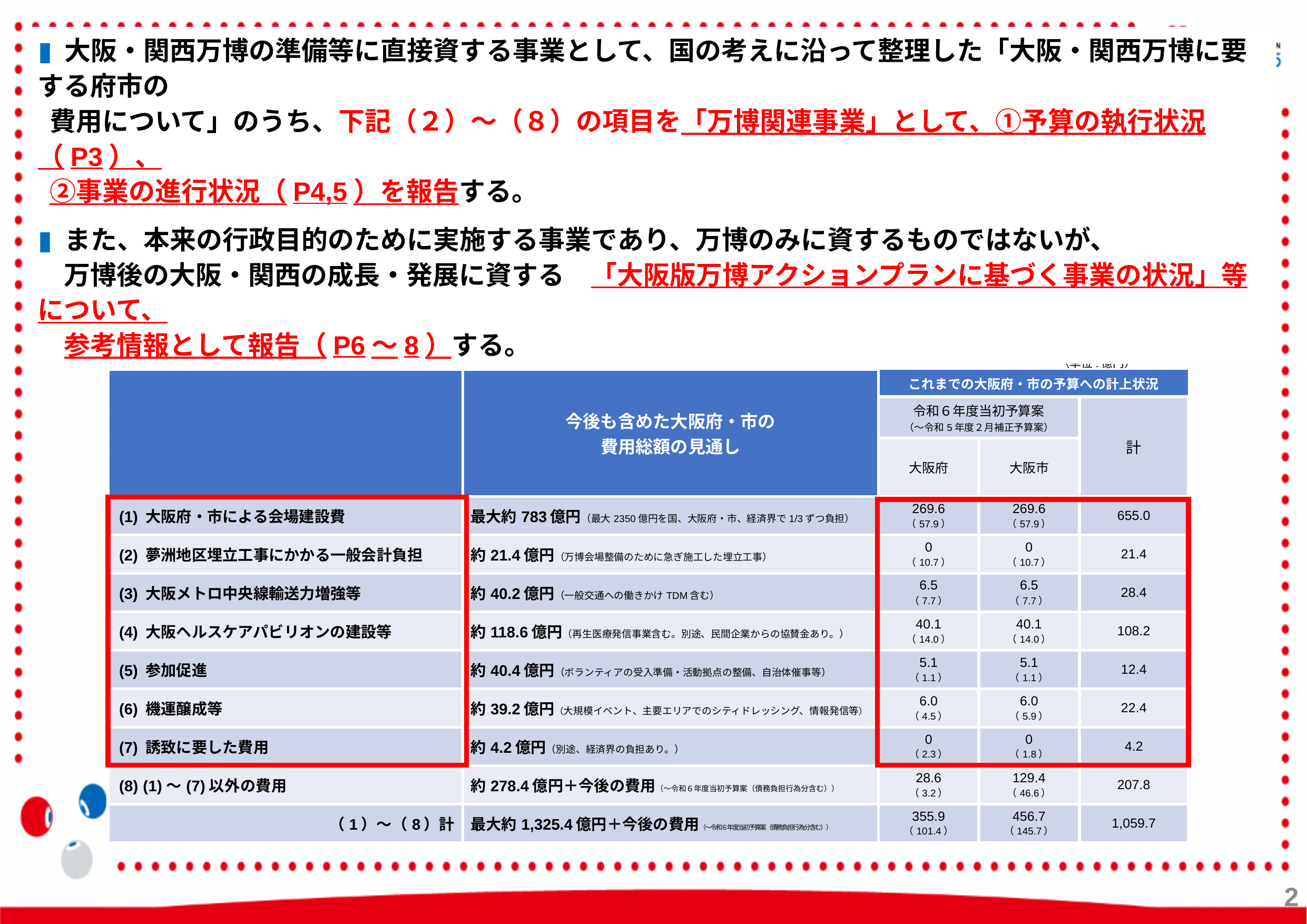

▮ 大阪・関西万博の準備等に直接資する事業として、国の考えに沿って整理した「大阪・関西万博に要する府市の
  費用について」のうち、下記（２）～（８）の項目を「万博関連事業」として、①予算の執行状況（P3）、
  ②事業の進行状況（P4,5）を報告する。
▮ また、本来の行政目的のために実施する事業であり、万博のみに資するものではないが、
　万博後の大阪・関西の成長・発展に資する　「大阪版万博アクションプランに基づく事業の状況」等について、
　参考情報として報告（P6～8）する。
※大阪・関西万博に要する府市の費用について（R6.2.15公表）
（単位:億円）
|  | 今後も含めた大阪府・市の 費用総額の見通し | これまでの大阪府・市の予算への計上状況 |  |  |
| --- | --- | --- | --- | --- |
|  |  | 令和６年度当初予算案 （～令和5年度２月補正予算案） |  | 計 |
|  |  | 大阪府 | 大阪市 |  |
| (1) 大阪府・市による会場建設費 | 最大約783億円（最大2350億円を国、大阪府・市、経済界で1/3ずつ負担） | 269.6 （57.9） | 269.6 （57.9） | 655.0 |
| (2) 夢洲地区埋立工事にかかる一般会計負担 | 約21.4億円（万博会場整備のために急ぎ施工した埋立工事） | 0 （10.7） | 0 （10.7） | 21.4 |
| (3) 大阪メトロ中央線輸送力増強等 | 約40.2億円（一般交通への働きかけTDM含む） | 6.5 （7.7） | 6.5 （7.7） | 28.4 |
| (4) 大阪ヘルスケアパビリオンの建設等 | 約118.6億円（再生医療発信事業含む。別途、民間企業からの協賛金あり。） | 40.1 （14.0） | 40.1 （14.0） | 108.2 |
| (5) 参加促進 | 約40.4億円（ボランティアの受入準備・活動拠点の整備、自治体催事等） | 5.1 （1.1） | 5.1 （1.1） | 12.4 |
| (6) 機運醸成等 | 約39.2億円（大規模イベント、主要エリアでのシティドレッシング、情報発信等） | 6.0 （4.5） | 6.0 （5.9） | 22.4 |
| (7) 誘致に要した費用 | 約4.2億円（別途、経済界の負担あり。） | 0 （2.3） | 0 （1.8） | 4.2 |
| (8) (1)～(7)以外の費用 | 約278.4億円＋今後の費用（～令和６年度当初予算案（債務負担行為分含む）） | 28.6 （3.2） | 129.4 （46.6） | 207.8 |
| （1）～（8）計 | 最大約1,325.4億円＋今後の費用（～令和６年度当初予算案（債務負担行為分含む）） | 355.9 （101.4） | 456.7 （145.7） | 1,059.7 |